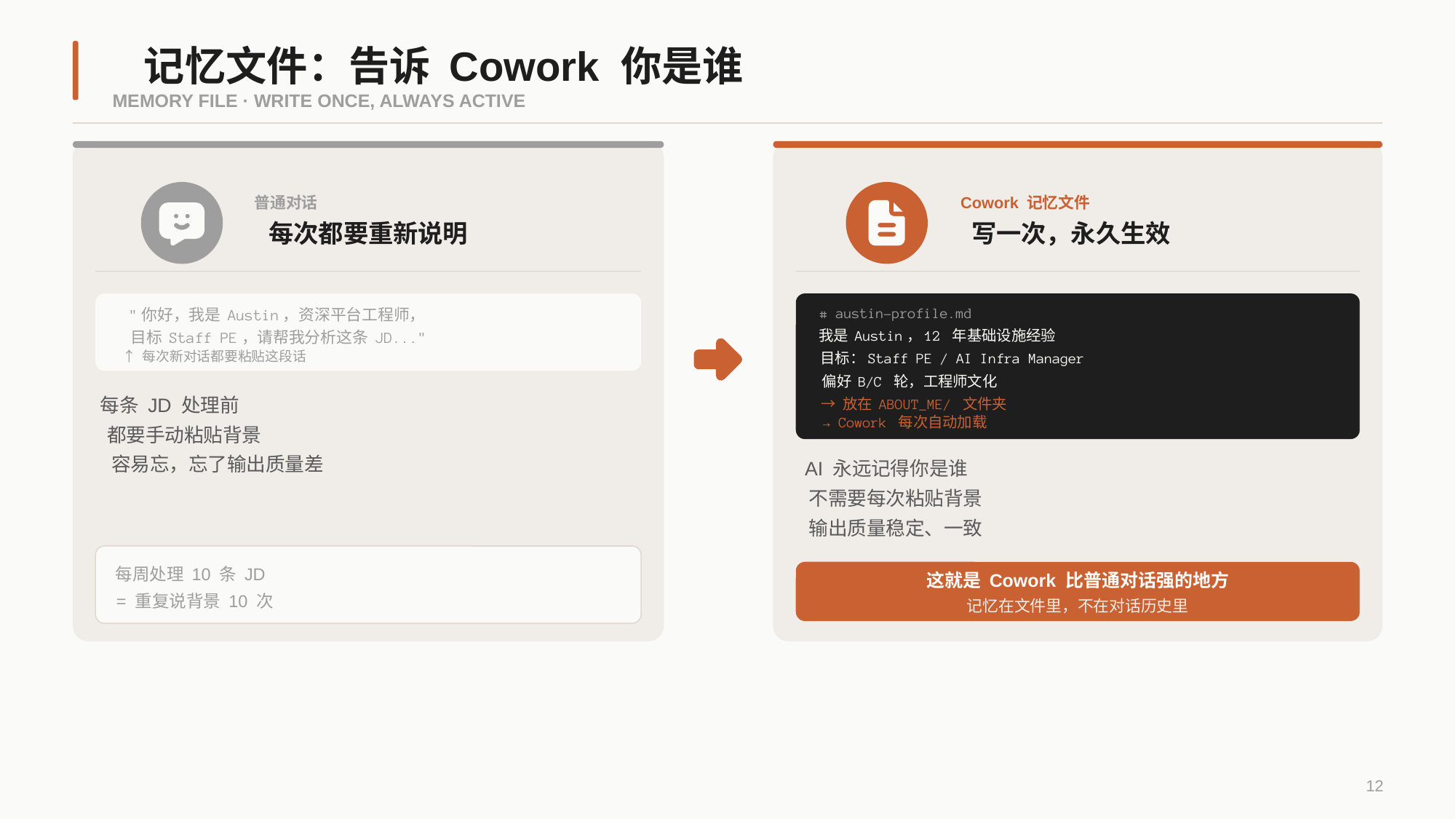

记忆文件：告诉 Cowork 你是谁

MEMORY FILE · WRITE ONCE, ALWAYS ACTIVE

普通对话
Cowork 记忆文件

每次都要重新说明
写一次，永久生效

# austin-profile.md
"你好，我是 Austin，资深平台工程师，
我是 Austin，12 年基础设施经验
目标 Staff PE，请帮我分析这条 JD..."

↑ 每次新对话都要粘贴这段话
目标：Staff PE / AI Infra Manager
偏好 B/C 轮，工程师文化
每条 JD 处理前
→ 放在 ABOUT_ME/ 文件夹
→ Cowork 每次自动加载
都要手动粘贴背景
容易忘，忘了输出质量差
AI 永远记得你是谁
不需要每次粘贴背景
输出质量稳定、一致

每周处理 10 条 JD
这就是 Cowork 比普通对话强的地方
= 重复说背景 10 次
记忆在文件里，不在对话历史里
12